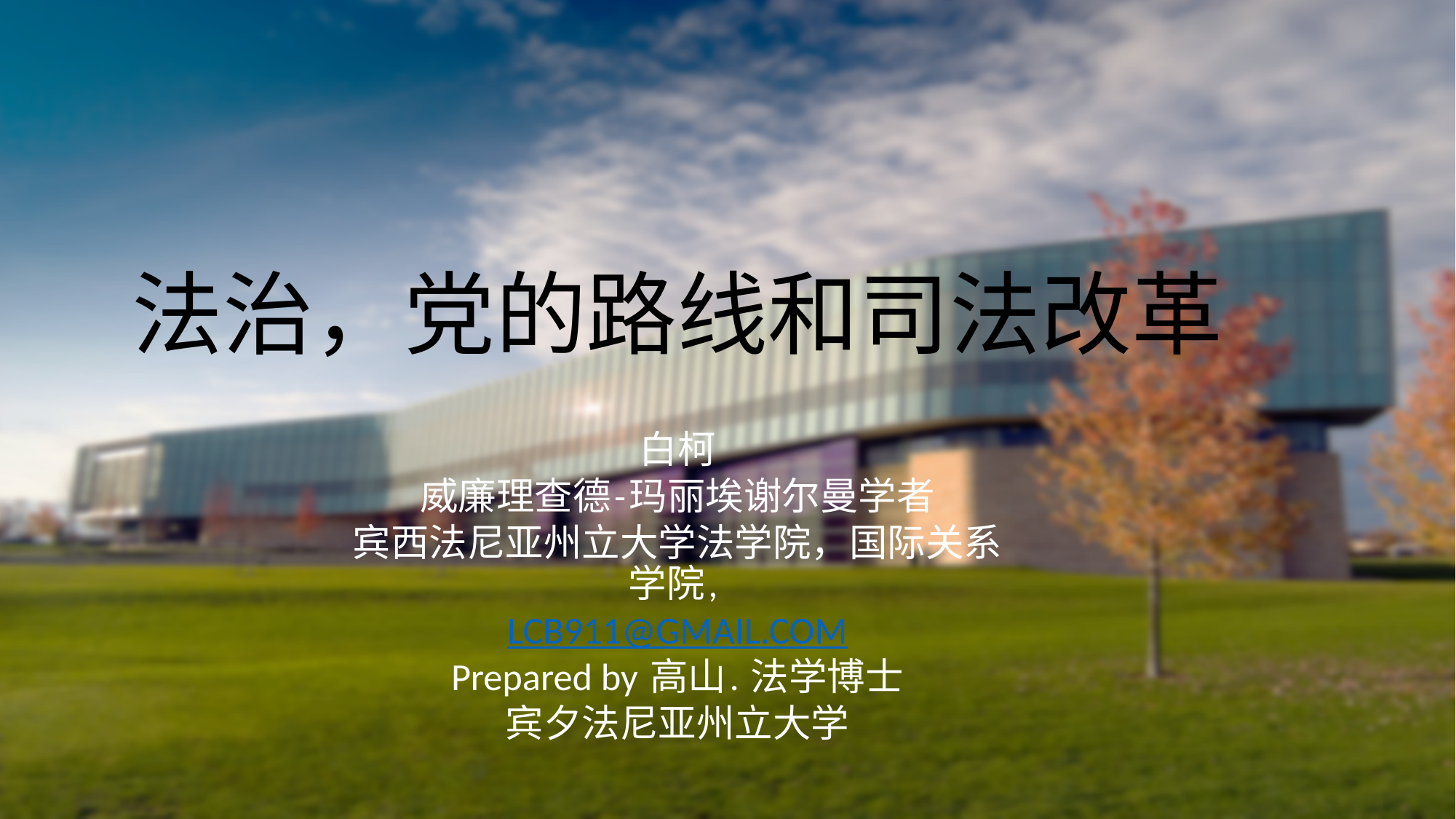

# 法治，党的路线和司法改革
白柯
威廉理查德-玛丽埃谢尔曼学者
宾西法尼亚州立大学法学院，国际关系学院,
LCB911@GMAIL.COM
Prepared by 高山. 法学博士
宾夕法尼亚州立大学